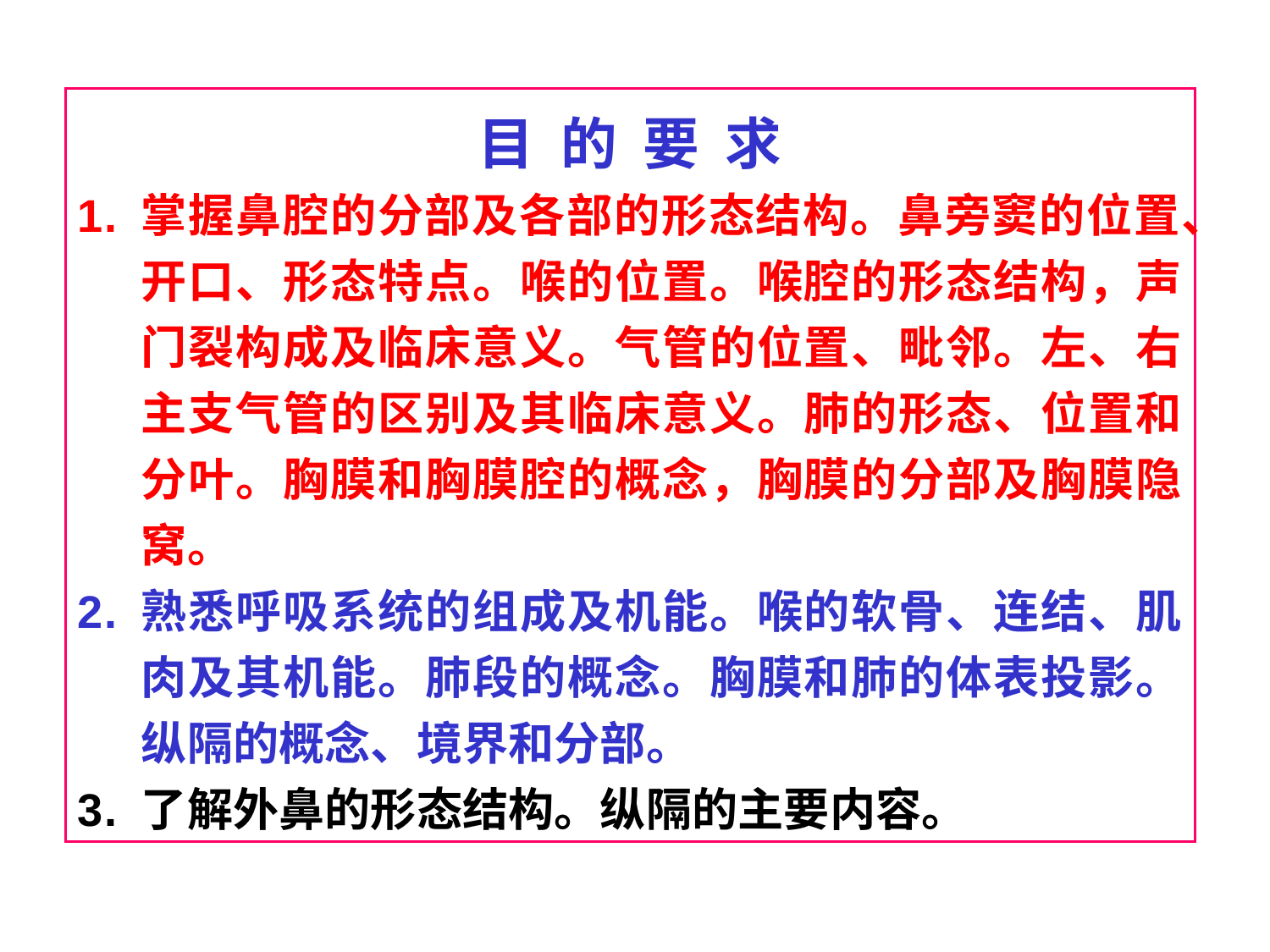

目  的  要  求
掌握鼻腔的分部及各部的形态结构。鼻旁窦的位置、开口、形态特点。喉的位置。喉腔的形态结构，声门裂构成及临床意义。气管的位置、毗邻。左、右主支气管的区别及其临床意义。肺的形态、位置和分叶。胸膜和胸膜腔的概念，胸膜的分部及胸膜隐窝。
熟悉呼吸系统的组成及机能。喉的软骨、连结、肌肉及其机能。肺段的概念。胸膜和肺的体表投影。纵隔的概念、境界和分部。
了解外鼻的形态结构。纵隔的主要内容。